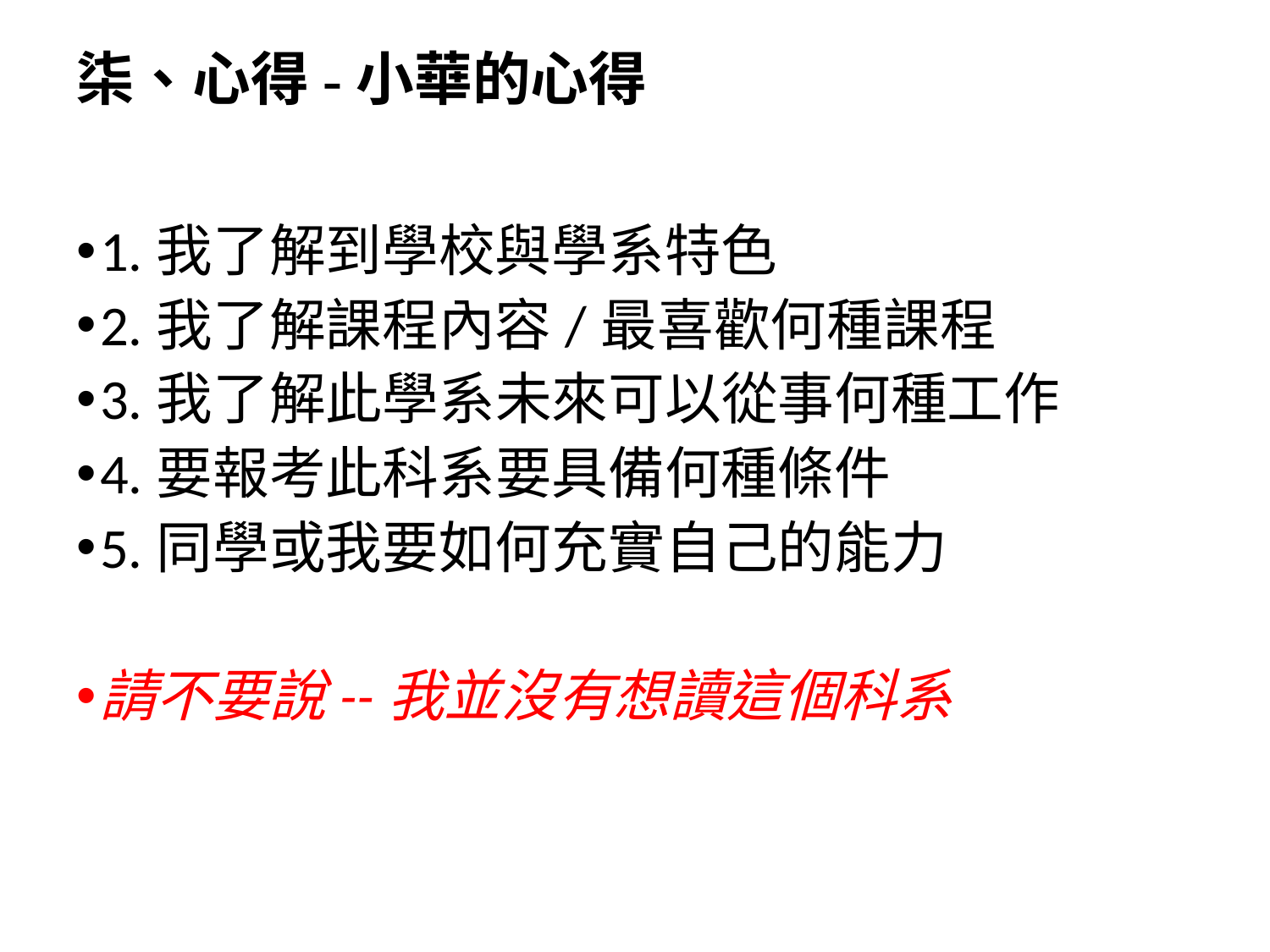

# 柒、心得-小華的心得
1.我了解到學校與學系特色
2.我了解課程內容/最喜歡何種課程
3.我了解此學系未來可以從事何種工作
4.要報考此科系要具備何種條件
5.同學或我要如何充實自己的能力

請不要說--我並沒有想讀這個科系